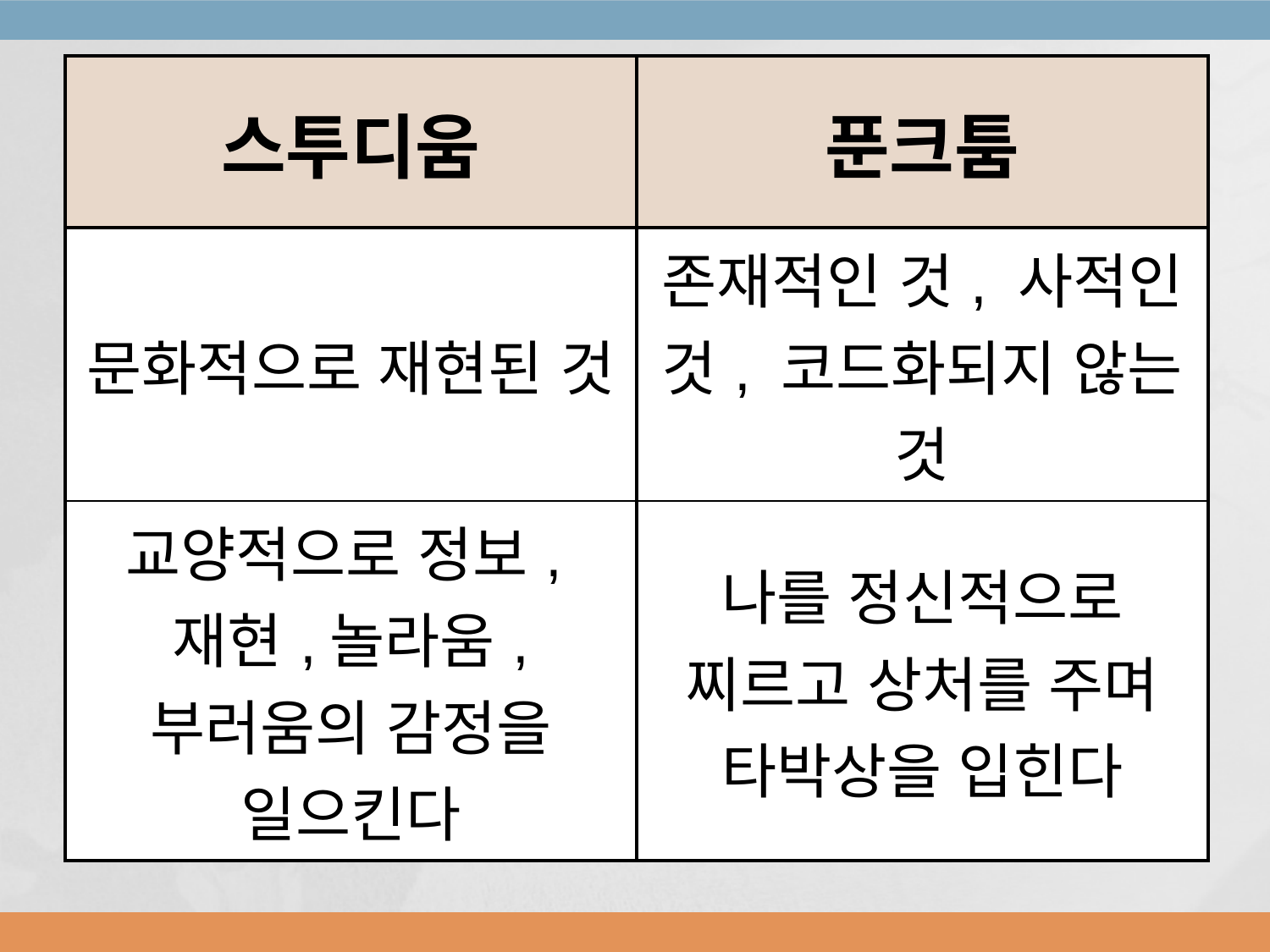

| 스투디움 | 푼크툼 |
| --- | --- |
| 문화적으로 재현된 것 | 존재적인 것, 사적인 것, 코드화되지 않는 것 |
| 교양적으로 정보,재현,놀라움, 부러움의 감정을 일으킨다 | 나를 정신적으로 찌르고 상처를 주며 타박상을 입힌다 |